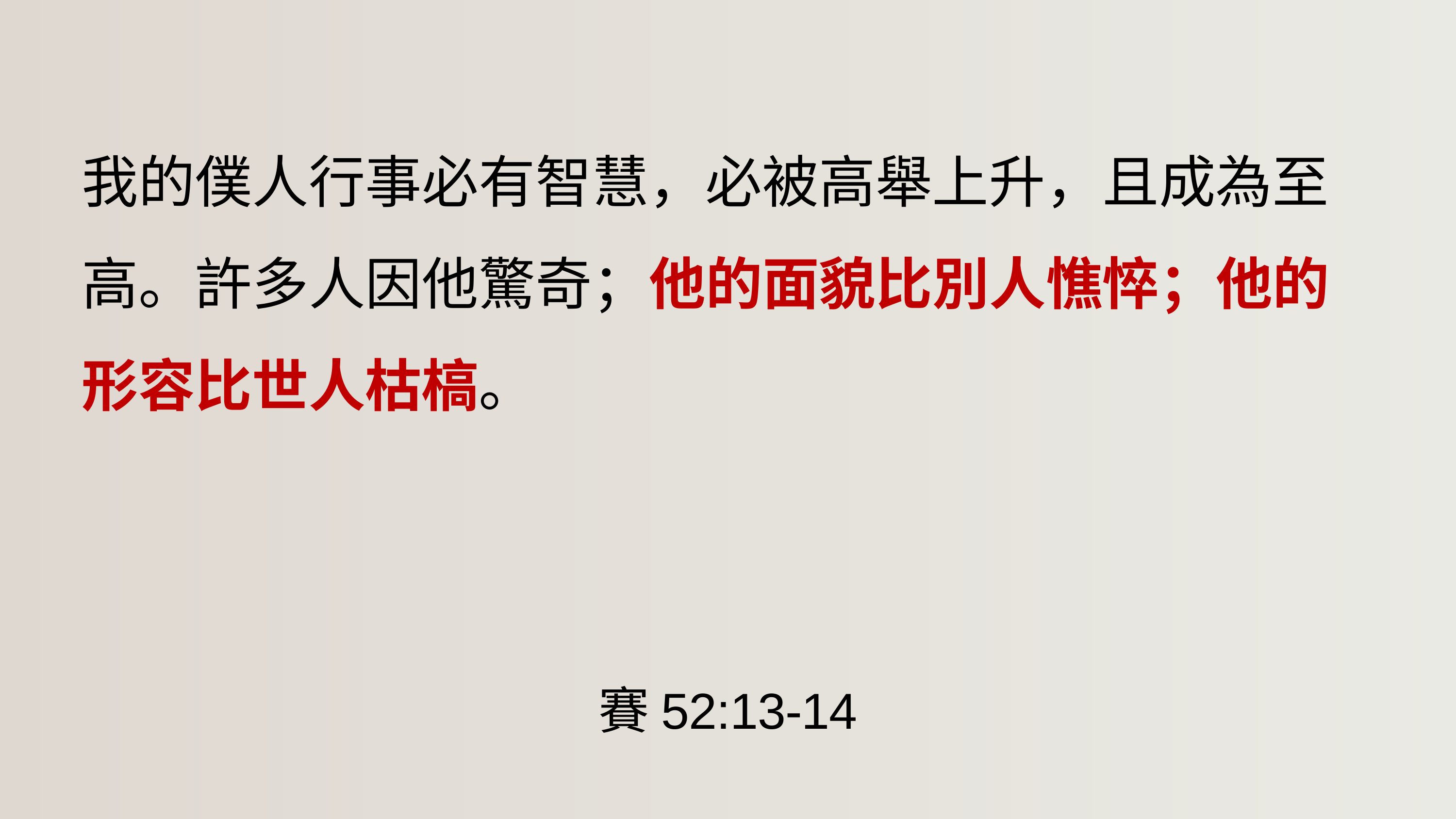

我的僕人行事必有智慧，必被高舉上升，且成為至高。許多人因他驚奇；他的面貌比別人憔悴；他的形容比世人枯槁。
賽52:13-14